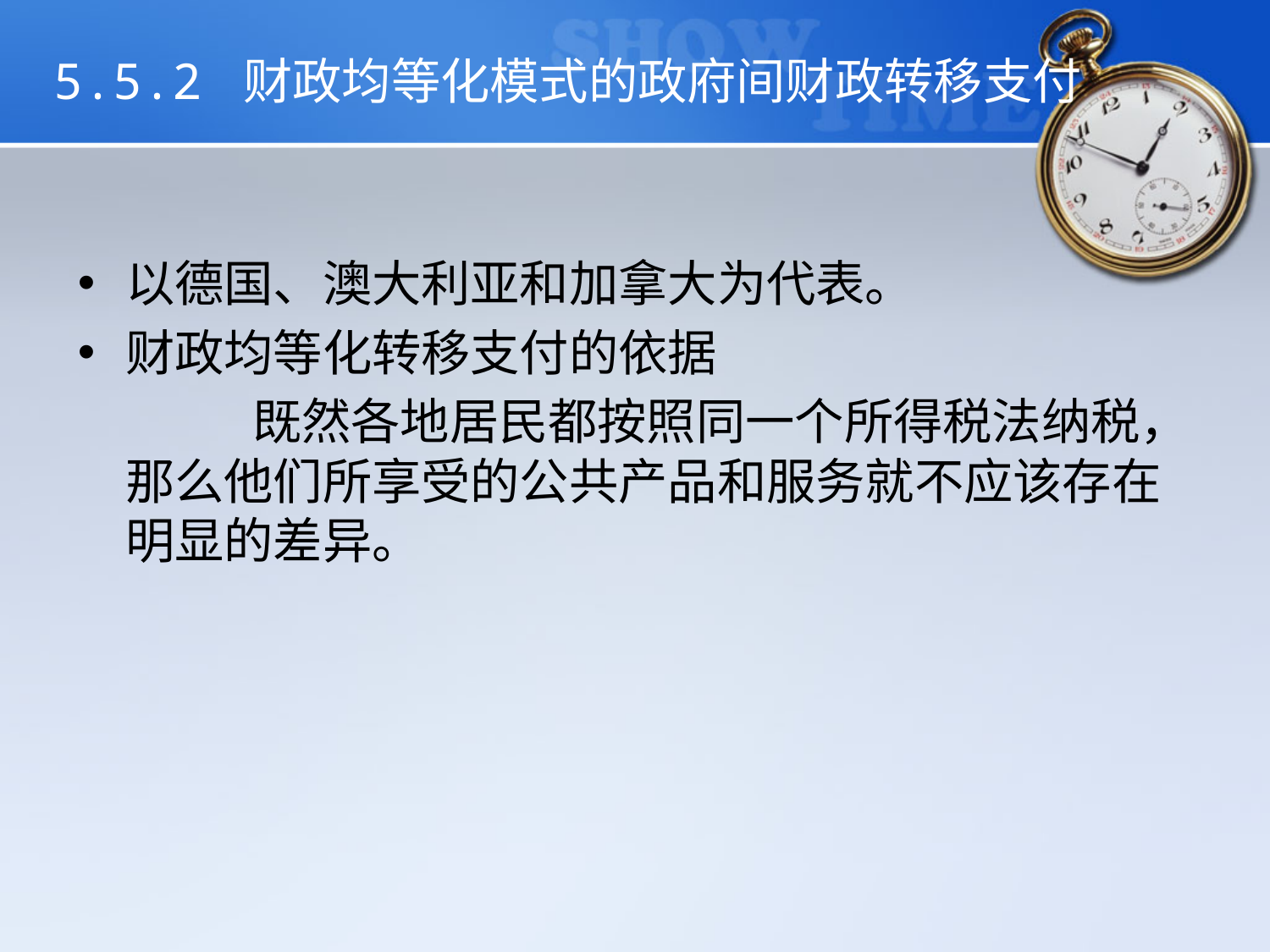

# 5.5.2 财政均等化模式的政府间财政转移支付
以德国、澳大利亚和加拿大为代表。
财政均等化转移支付的依据
		既然各地居民都按照同一个所得税法纳税，那么他们所享受的公共产品和服务就不应该存在明显的差异。